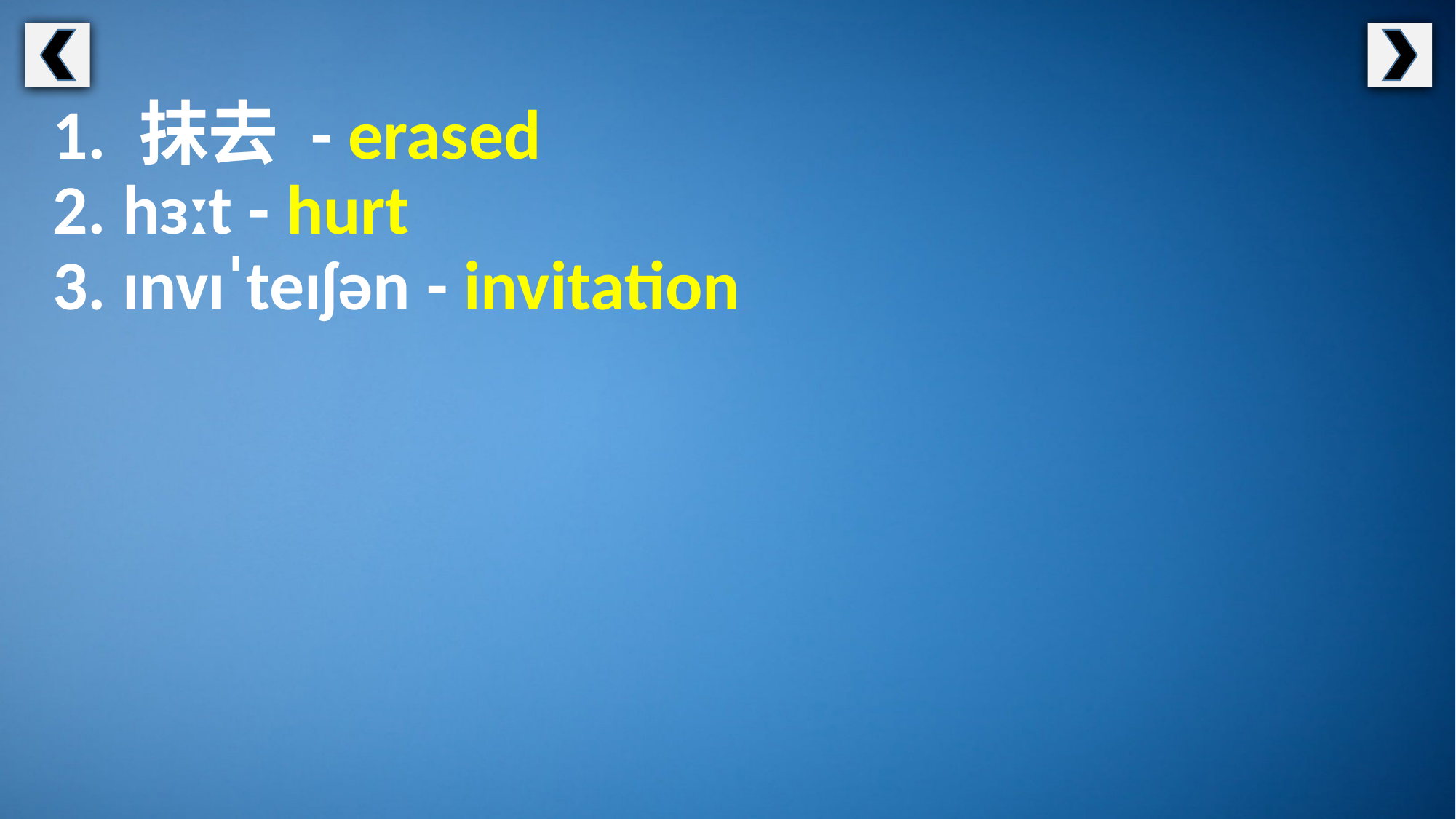

1. 抹去 - erased
2. hɜːt - hurt
3. ɪnvɪˈteɪʃən - invitation